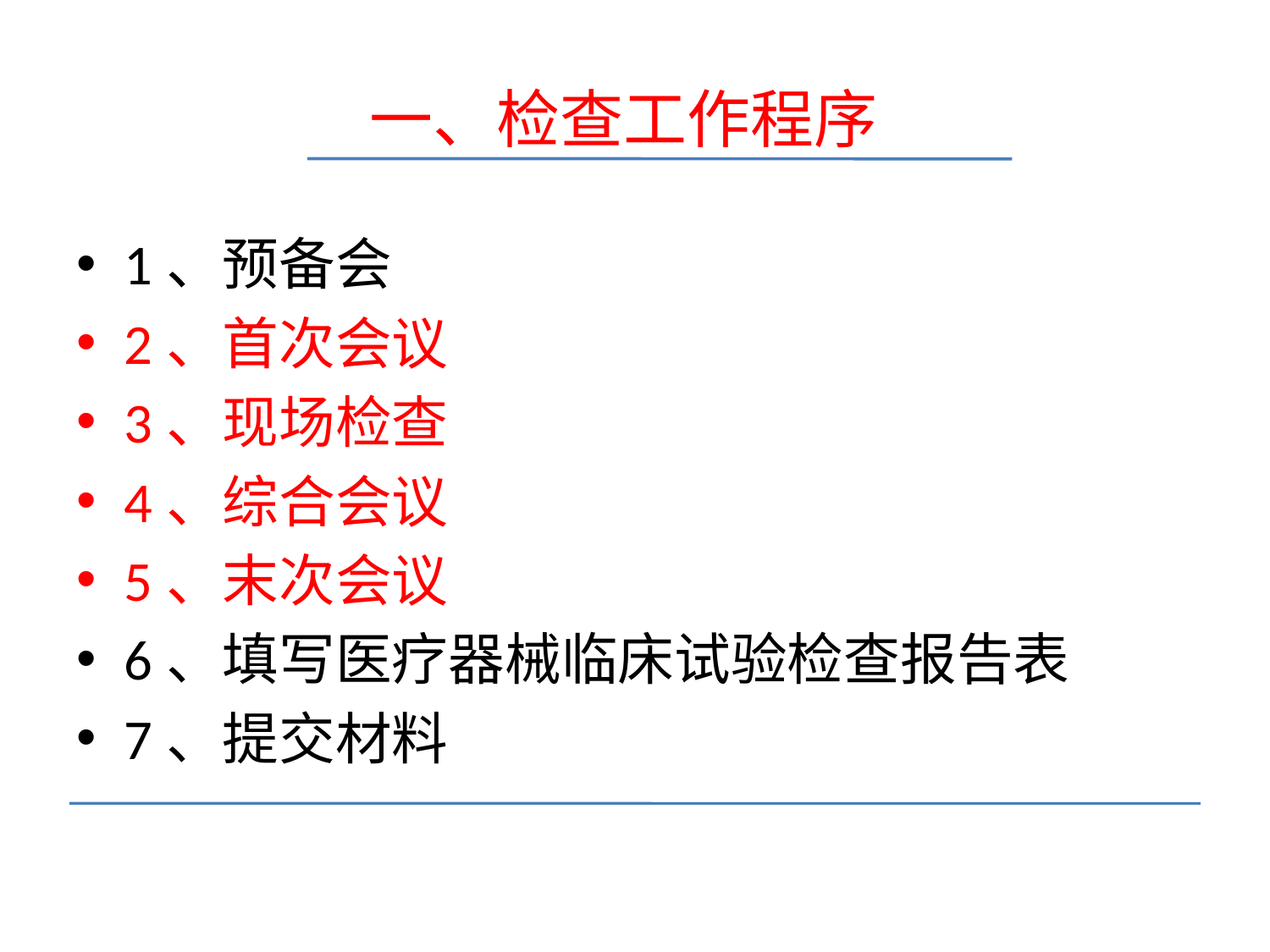

# 一、检查工作程序
1、预备会
2、首次会议
3、现场检查
4、综合会议
5、末次会议
6、填写医疗器械临床试验检查报告表
7、提交材料